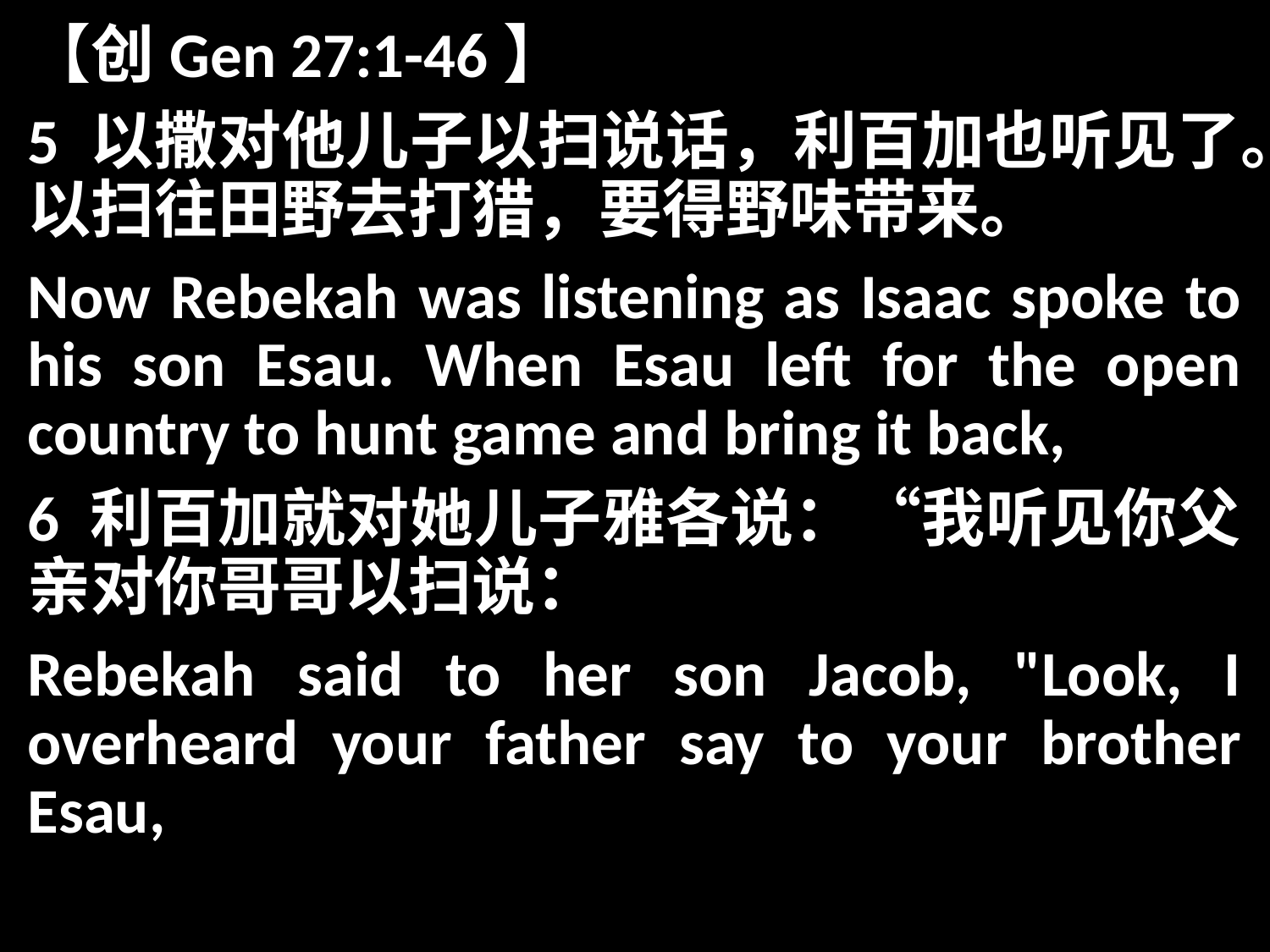

【创Gen 27:1-46】
5 以撒对他儿子以扫说话，利百加也听见了。以扫往田野去打猎，要得野味带来。
Now Rebekah was listening as Isaac spoke to his son Esau. When Esau left for the open country to hunt game and bring it back,
6 利百加就对她儿子雅各说：“我听见你父亲对你哥哥以扫说：
Rebekah said to her son Jacob, "Look, I overheard your father say to your brother Esau,